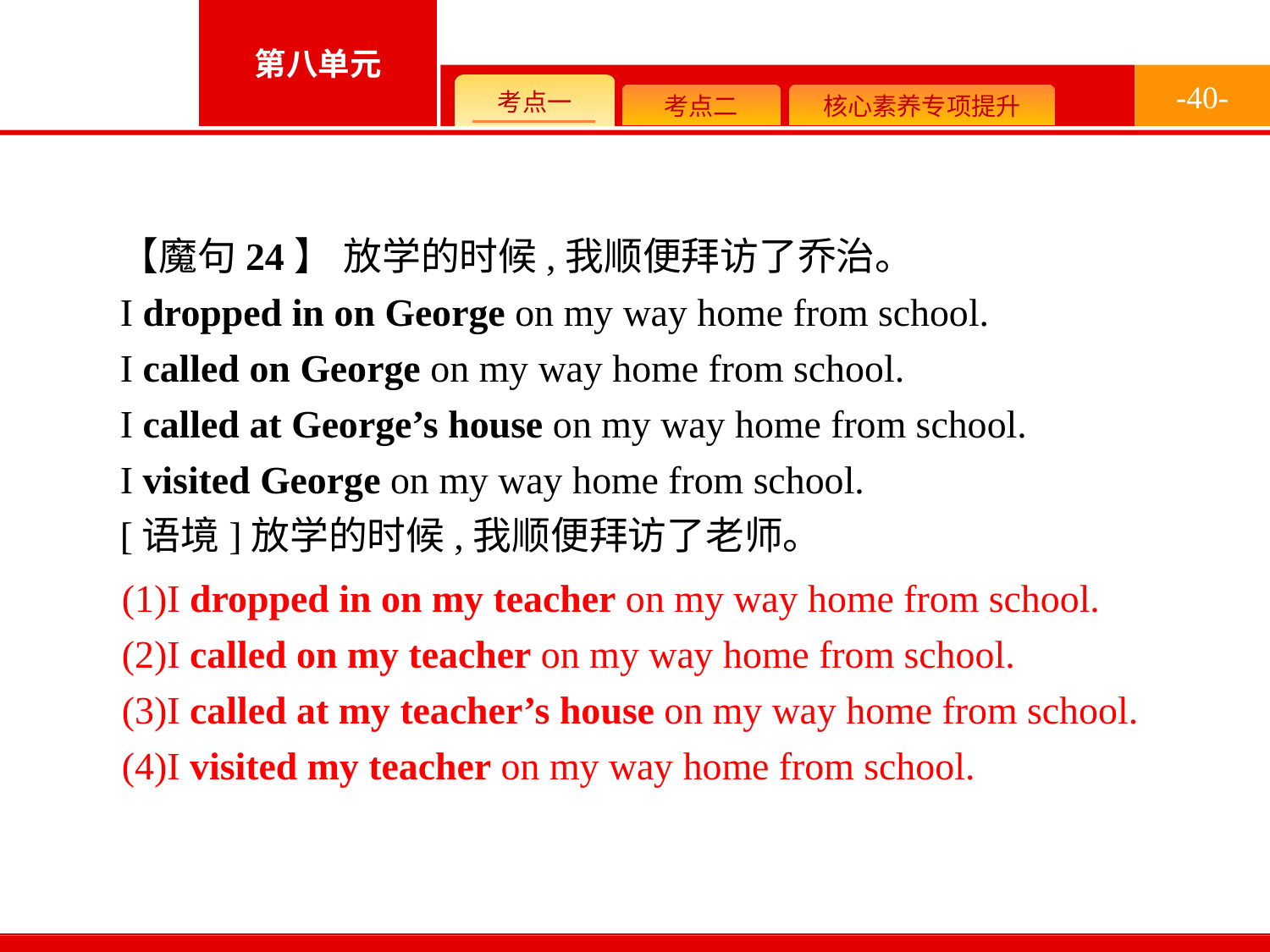

-40-
【魔句24】 放学的时候,我顺便拜访了乔治。
I dropped in on George on my way home from school.
I called on George on my way home from school.
I called at George’s house on my way home from school.
I visited George on my way home from school.
[语境]放学的时候,我顺便拜访了老师。
(1)I dropped in on my teacher on my way home from school.
(2)I called on my teacher on my way home from school.
(3)I called at my teacher’s house on my way home from school.
(4)I visited my teacher on my way home from school.